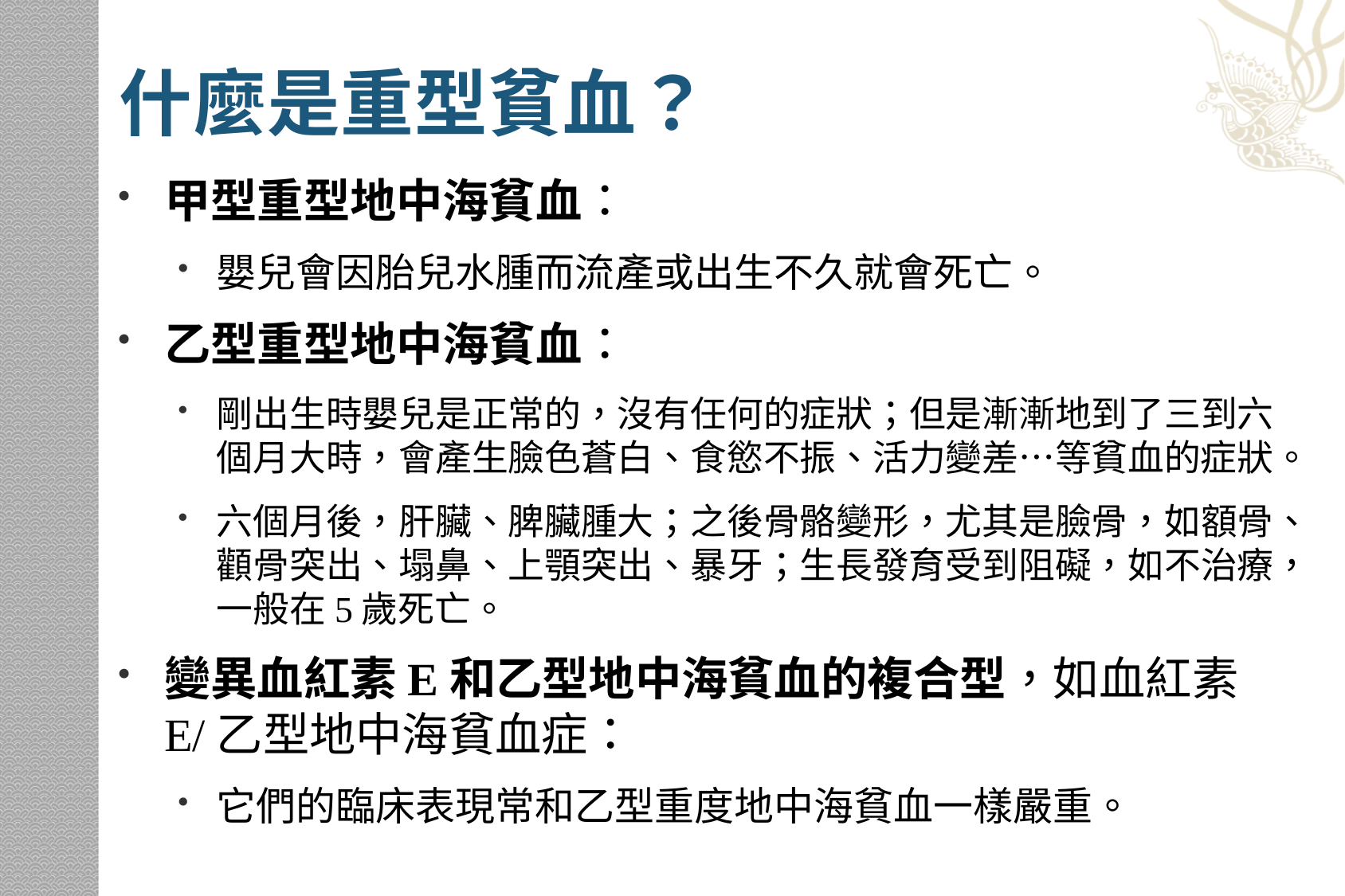

# 什麼是重型貧血？
甲型重型地中海貧血：
嬰兒會因胎兒水腫而流產或出生不久就會死亡。
乙型重型地中海貧血：
剛出生時嬰兒是正常的，沒有任何的症狀；但是漸漸地到了三到六個月大時，會產生臉色蒼白、食慾不振、活力變差…等貧血的症狀。
六個月後，肝臟、脾臟腫大；之後骨骼變形，尤其是臉骨，如額骨、顴骨突出、塌鼻、上顎突出、暴牙；生長發育受到阻礙，如不治療，一般在5歲死亡。
變異血紅素E和乙型地中海貧血的複合型，如血紅素E/乙型地中海貧血症：
它們的臨床表現常和乙型重度地中海貧血一樣嚴重。